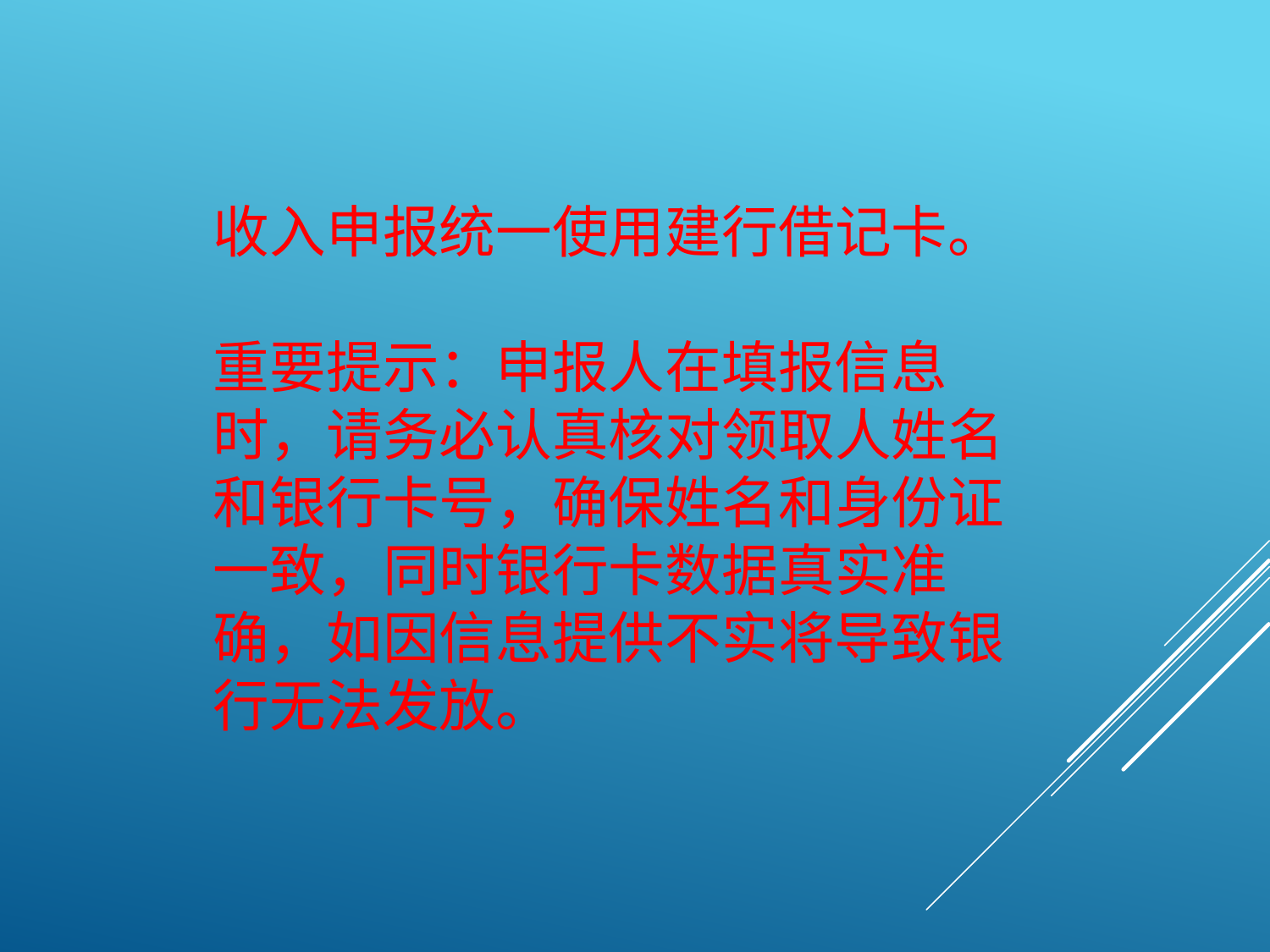

收入申报统一使用建行借记卡。

重要提示：申报人在填报信息时，请务必认真核对领取人姓名和银行卡号，确保姓名和身份证一致，同时银行卡数据真实准确，如因信息提供不实将导致银行无法发放。